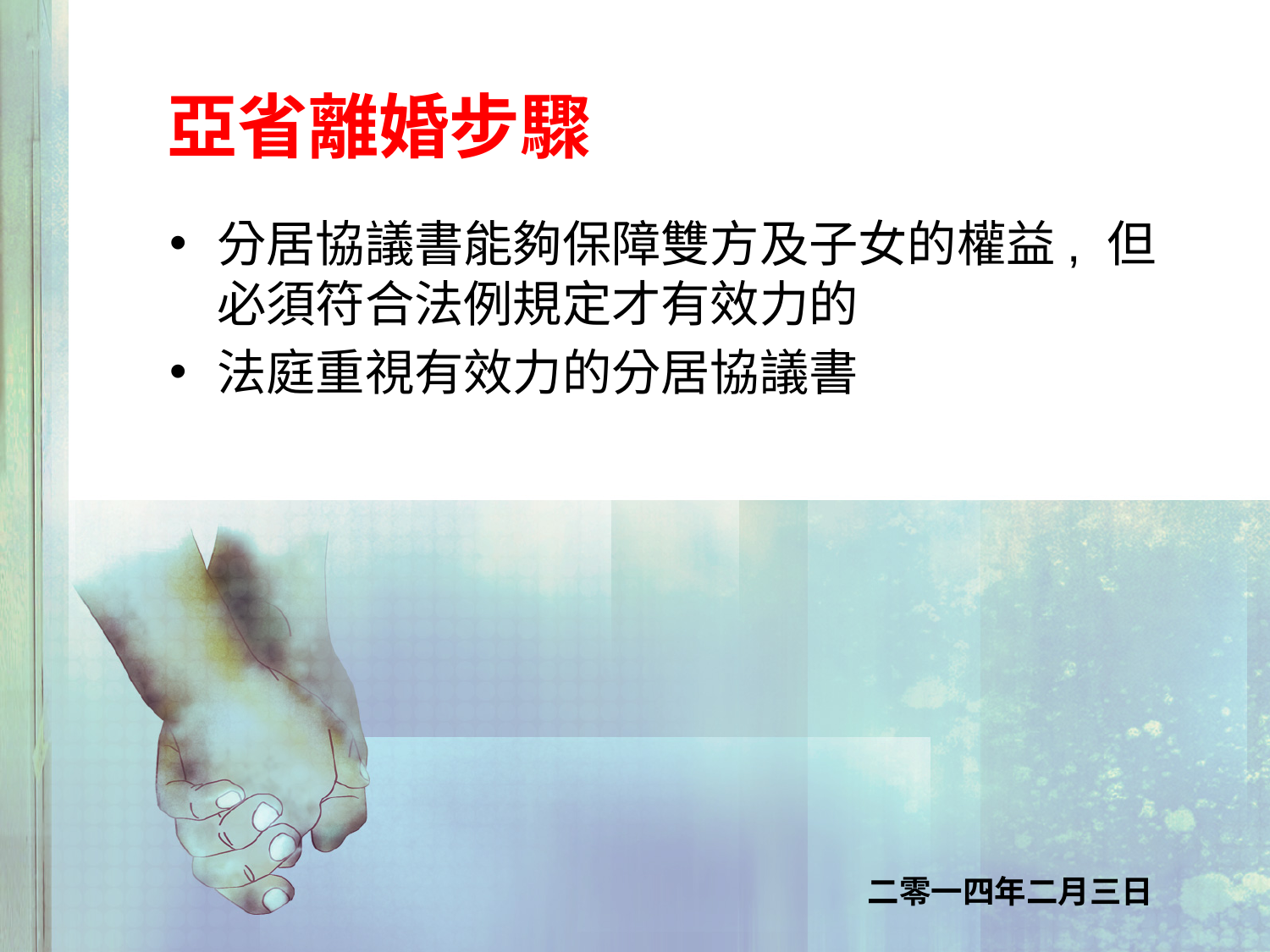

# 亞省離婚步驟

分居協議書能夠保障雙方及子女的權益, 但必須符合法例規定才有效力的
法庭重視有效力的分居協議書

二零一四年二月三日